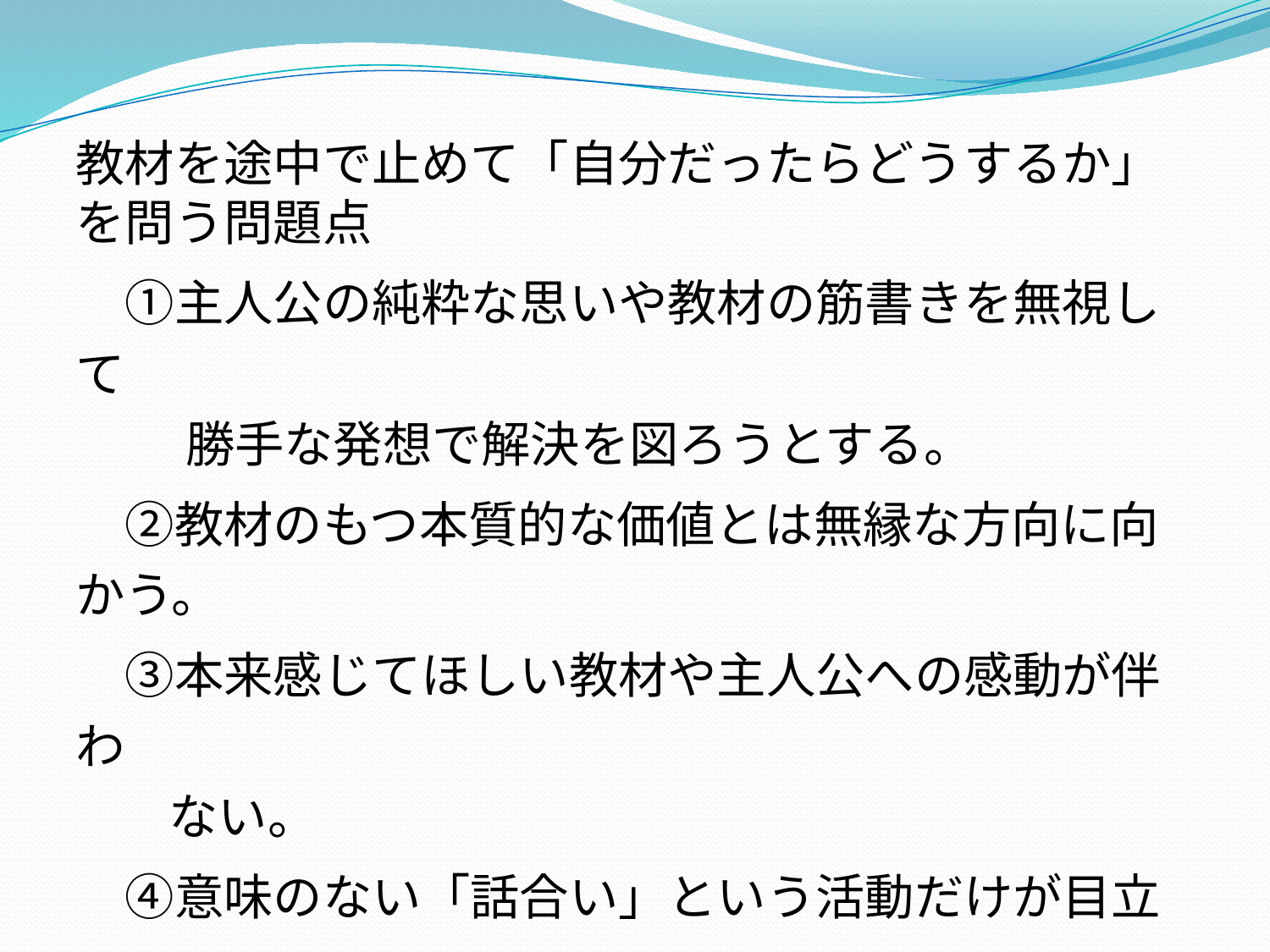

教材を途中で止めて「自分だったらどうするか」を問う問題点
　①主人公の純粋な思いや教材の筋書きを無視して
　　 勝手な発想で解決を図ろうとする。
　②教材のもつ本質的な価値とは無縁な方向に向かう。
　③本来感じてほしい教材や主人公への感動が伴わ
   　 ない。
　④意味のない「話合い」という活動だけが目立つ。
　⑤子供に不信感を与えたり自己否定に陥らせる。